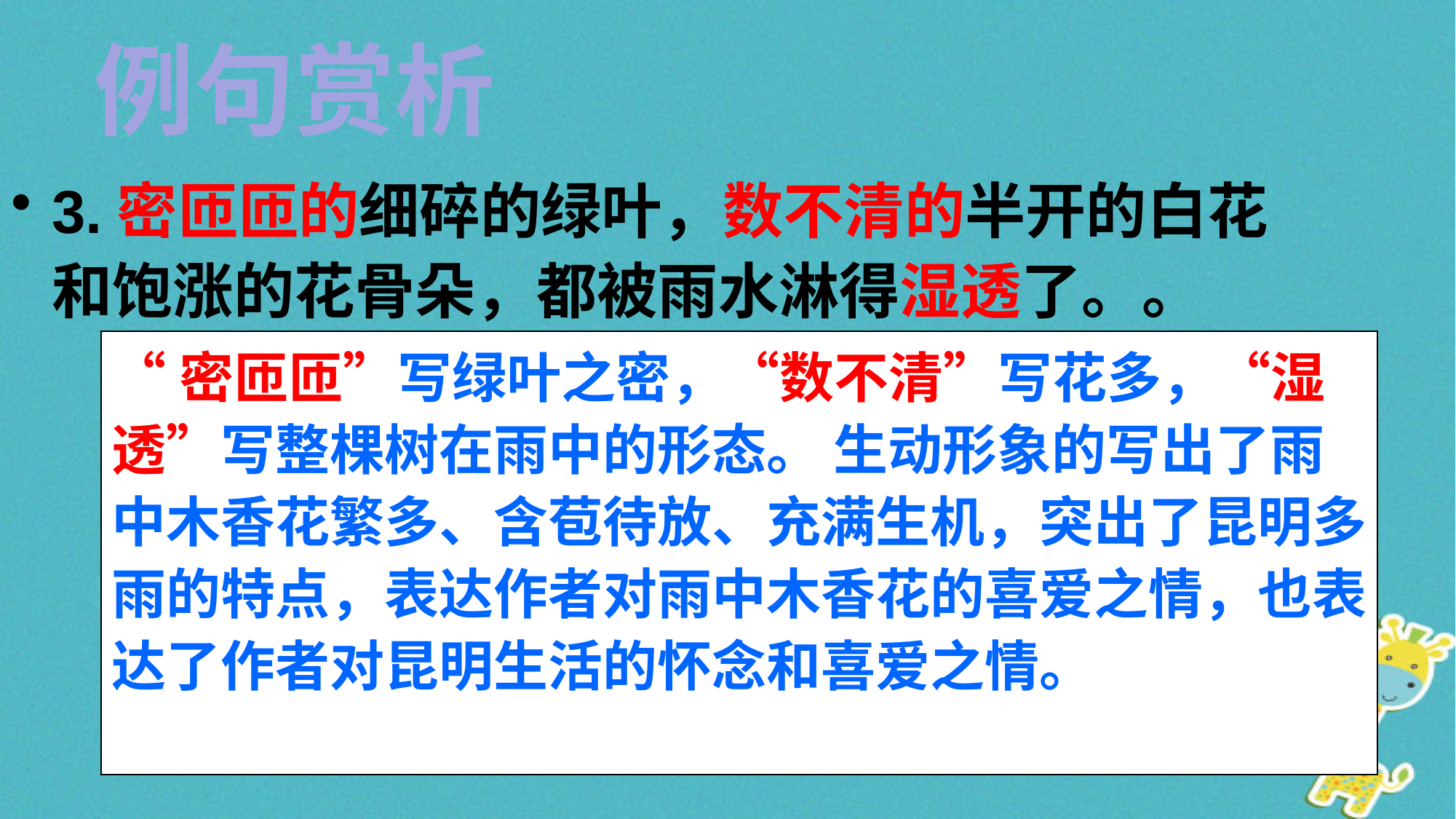

例句赏析

3.密匝匝的细碎的绿叶，数不清的半开的白花和饱涨的花骨朵，都被雨水淋得湿透了。。

“密匝匝”写绿叶之密，“数不清”写花多，“湿透”写整棵树在雨中的形态。 生动形象的写出了雨中木香花繁多、含苞待放、充满生机，突出了昆明多雨的特点，表达作者对雨中木香花的喜爱之情，也表达了作者对昆明生活的怀念和喜爱之情。